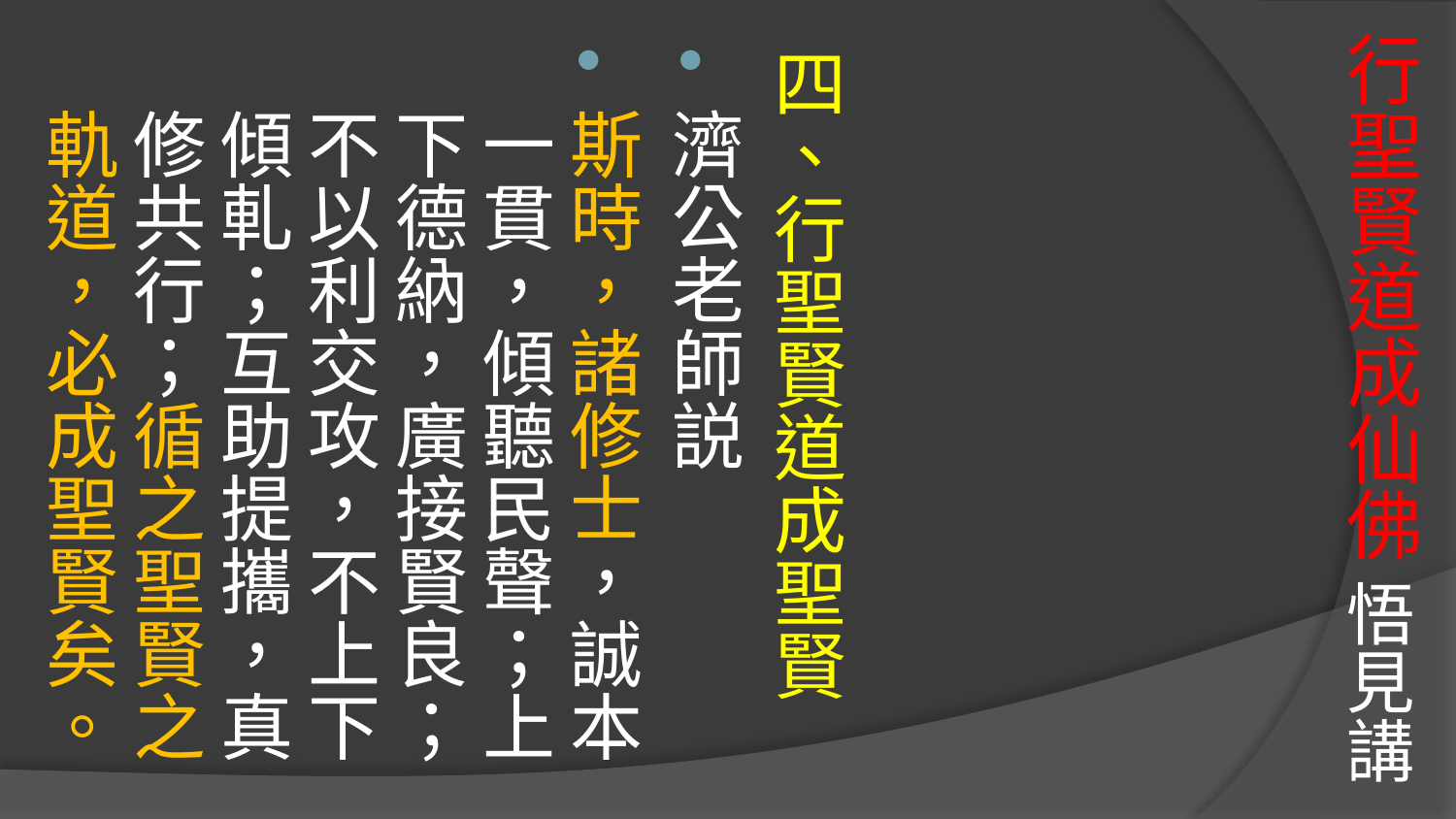

# 行聖賢道成仙佛 悟見講
四、行聖賢道成聖賢
濟公老師説
斯時，諸修士，誠本一貫，傾聽民聲；上下德納，廣接賢良；不以利交攻，不上下傾軋；互助提攜，真修共行；循之聖賢之軌道，必成聖賢矣。